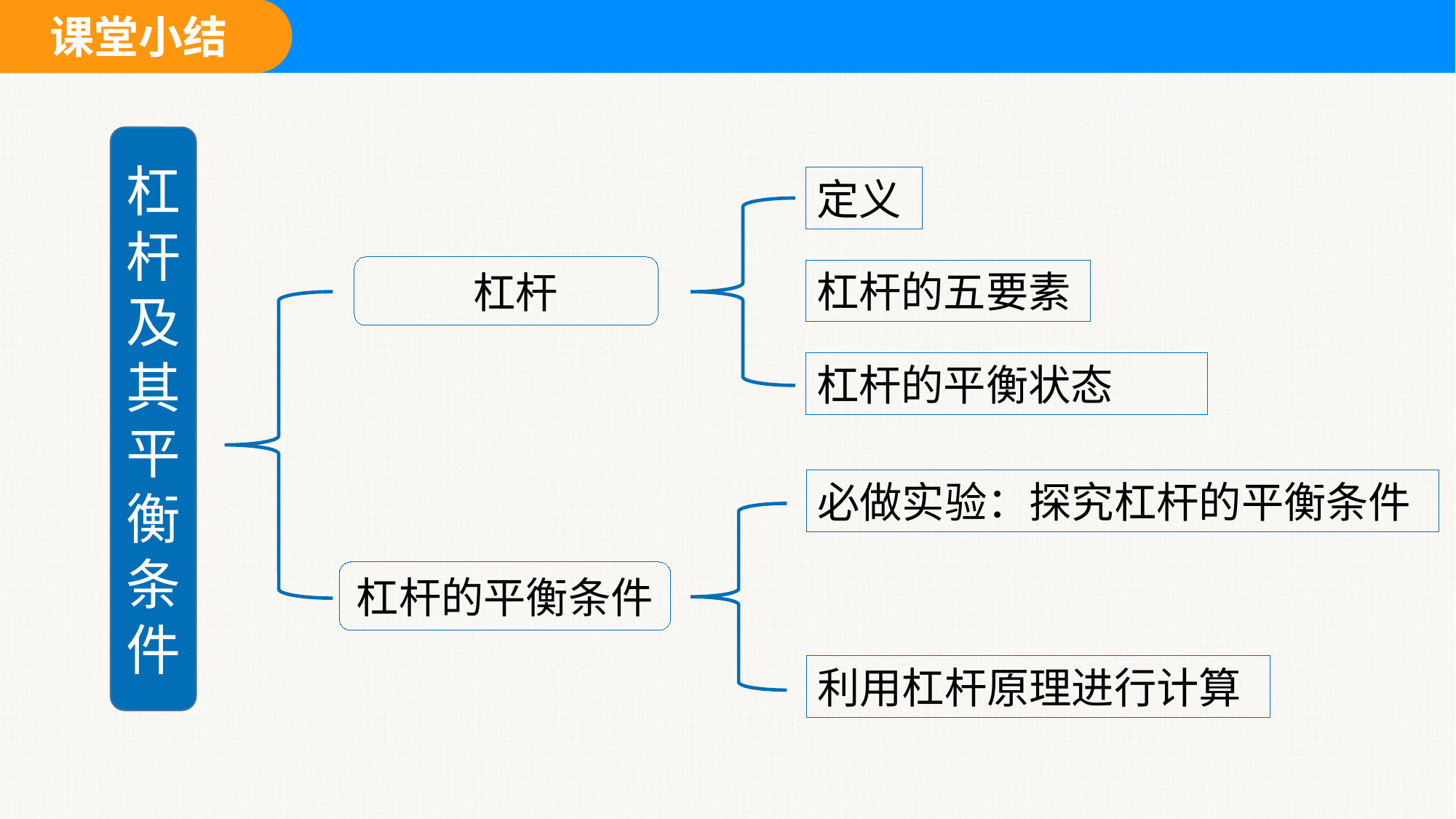

杠杆及其平衡条件
定义

 杠杆
杠杆的五要素

杠杆的平衡状态
必做实验：探究杠杆的平衡条件

杠杆的平衡条件
利用杠杆原理进行计算